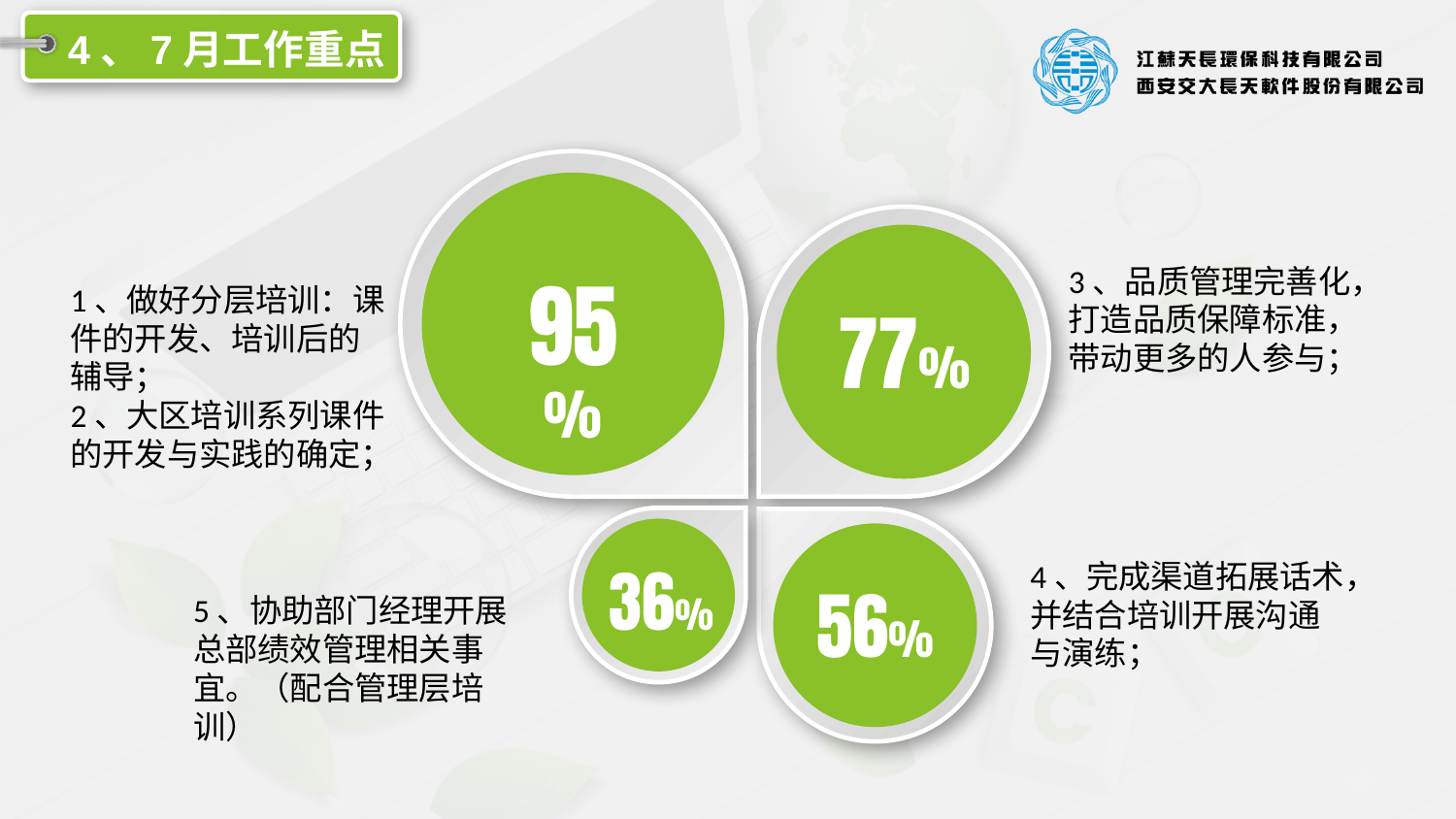

4、7月工作重点

95%
77%

36%
56%
3、品质管理完善化，打造品质保障标准，带动更多的人参与；
1、做好分层培训：课件的开发、培训后的辅导；
2、大区培训系列课件的开发与实践的确定；
4、完成渠道拓展话术，并结合培训开展沟通与演练；
5、协助部门经理开展总部绩效管理相关事宜。（配合管理层培训）